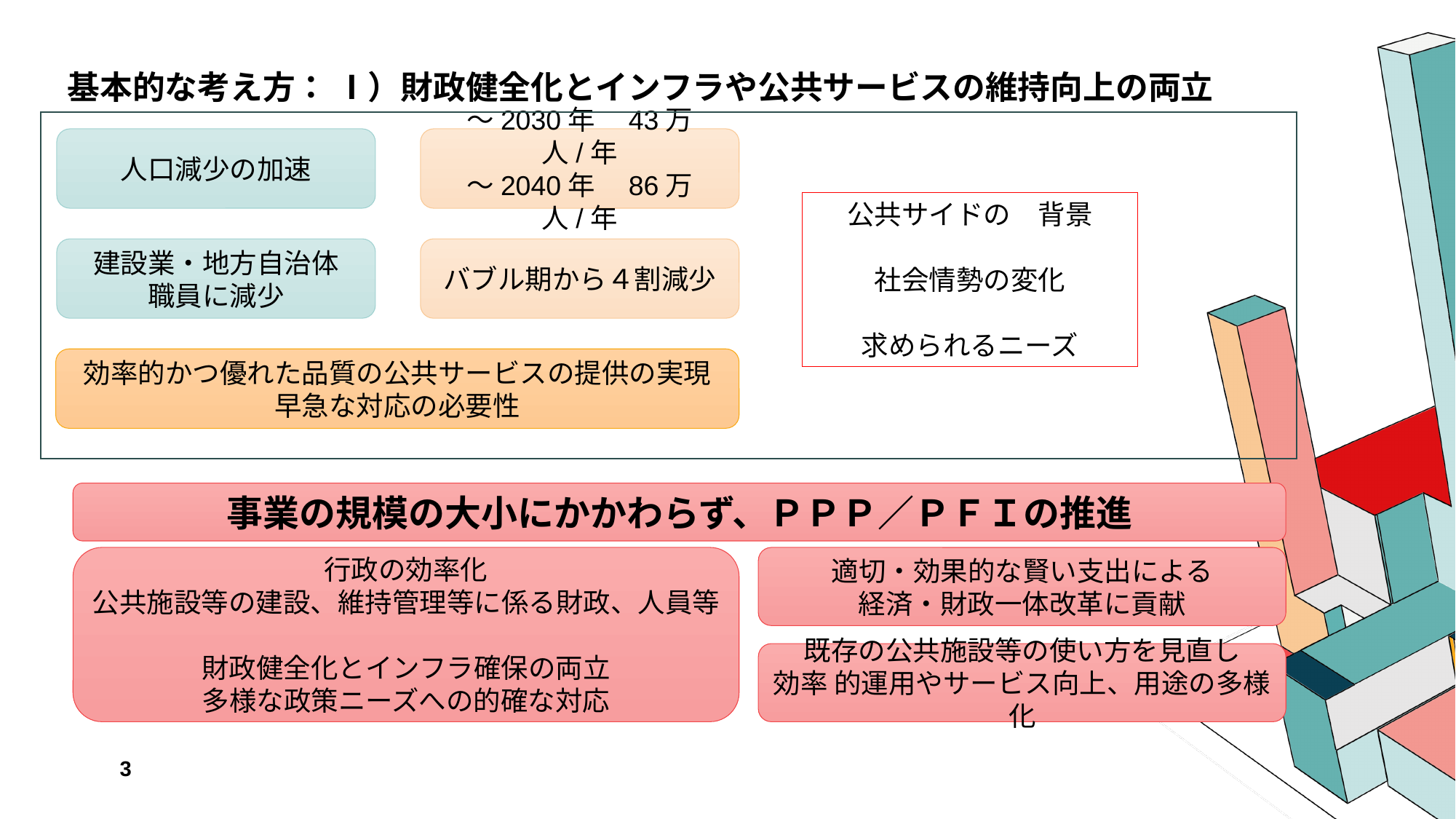

# 基本的な考え方： ⅰ）財政健全化とインフラや公共サービスの維持向上の両立

人口減少の加速
～2030年　43万人/年
～2040年　86万人/年
公共サイドの　背景

社会情勢の変化

求められるニーズ
建設業・地方自治体
職員に減少
バブル期から４割減少
効率的かつ優れた品質の公共サービスの提供の実現
早急な対応の必要性
事業の規模の大小にかかわらず、ＰＰＰ／ＰＦＩの推進
行政の効率化
公共施設等の建設、維持管理等に係る財政、人員等

財政健全化とインフラ確保の両立
多様な政策ニーズへの的確な対応
適切・効果的な賢い支出による
経済・財政一体改革に貢献
既存の公共施設等の使い方を見直し
効率 的運用やサービス向上、用途の多様化
3